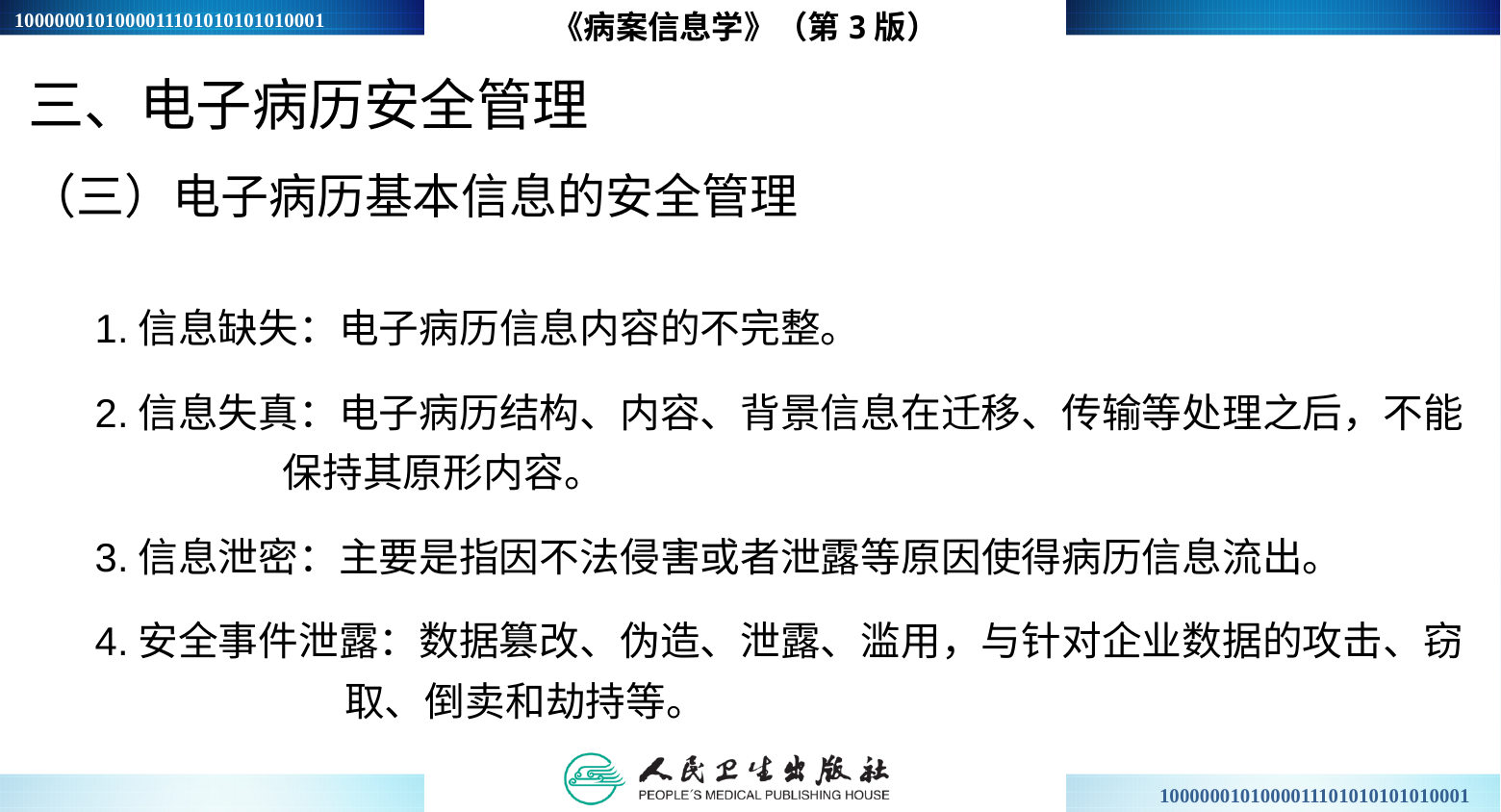

《病案信息学》（第3版）
三、电子病历安全管理
（三）电子病历基本信息的安全管理
01
表述不完整
1.信息缺失：电子病历信息内容的不完整。
2.信息失真：电子病历结构、内容、背景信息在迁移、传输等处理之后，不能
                    保持其原形内容。
3.信息泄密：主要是指因不法侵害或者泄露等原因使得病历信息流出。
4.安全事件泄露：数据篡改、伪造、泄露、滥用，与针对企业数据的攻击、窃
                           取、倒卖和劫持等。
03